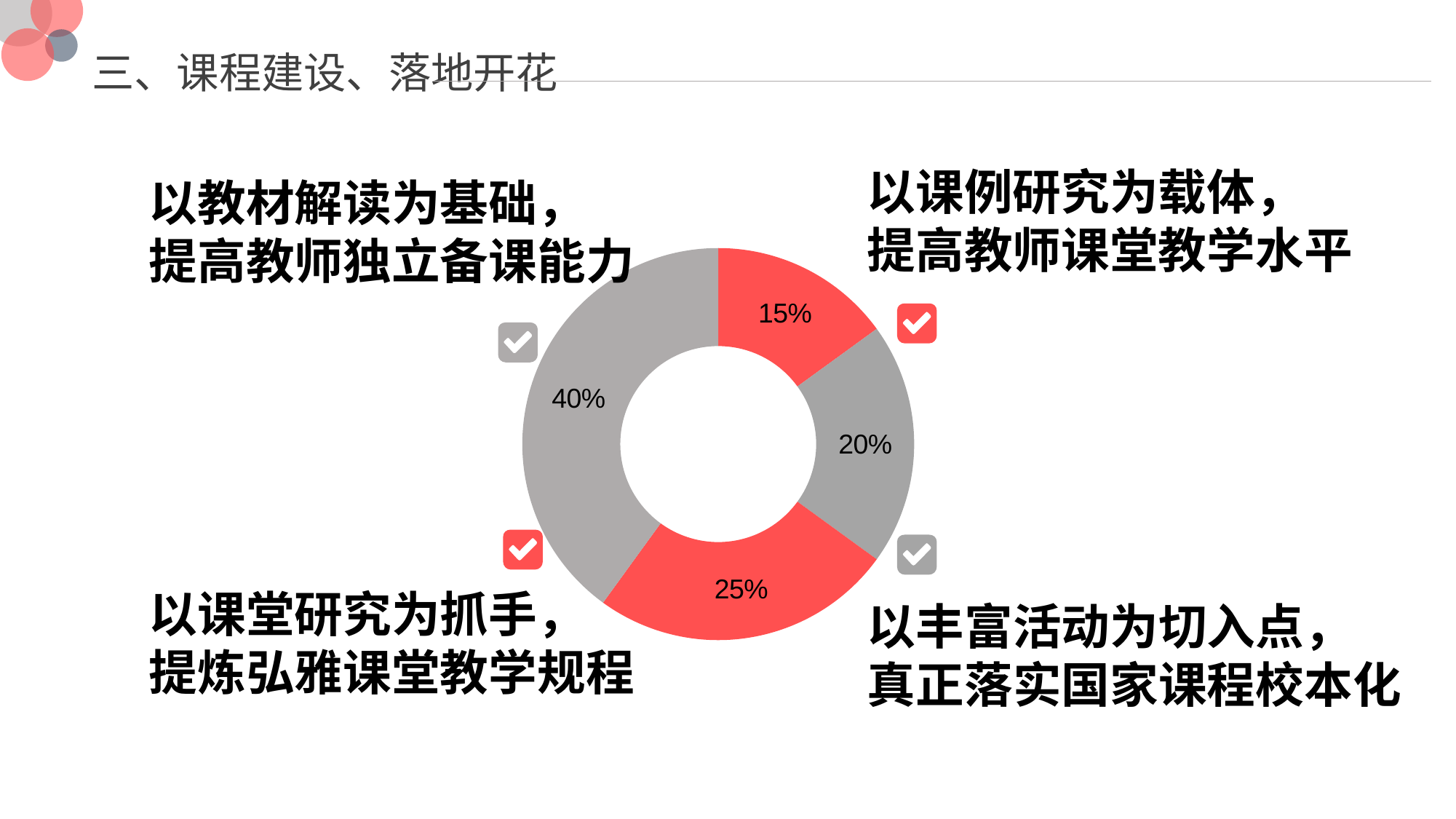

三、课程建设、落地开花
以课例研究为载体，
提高教师课堂教学水平
以教材解读为基础，
提高教师独立备课能力

### Chart

| Category |  |
|---|---|

以课堂研究为抓手，
提炼弘雅课堂教学规程
以丰富活动为切入点，
真正落实国家课程校本化